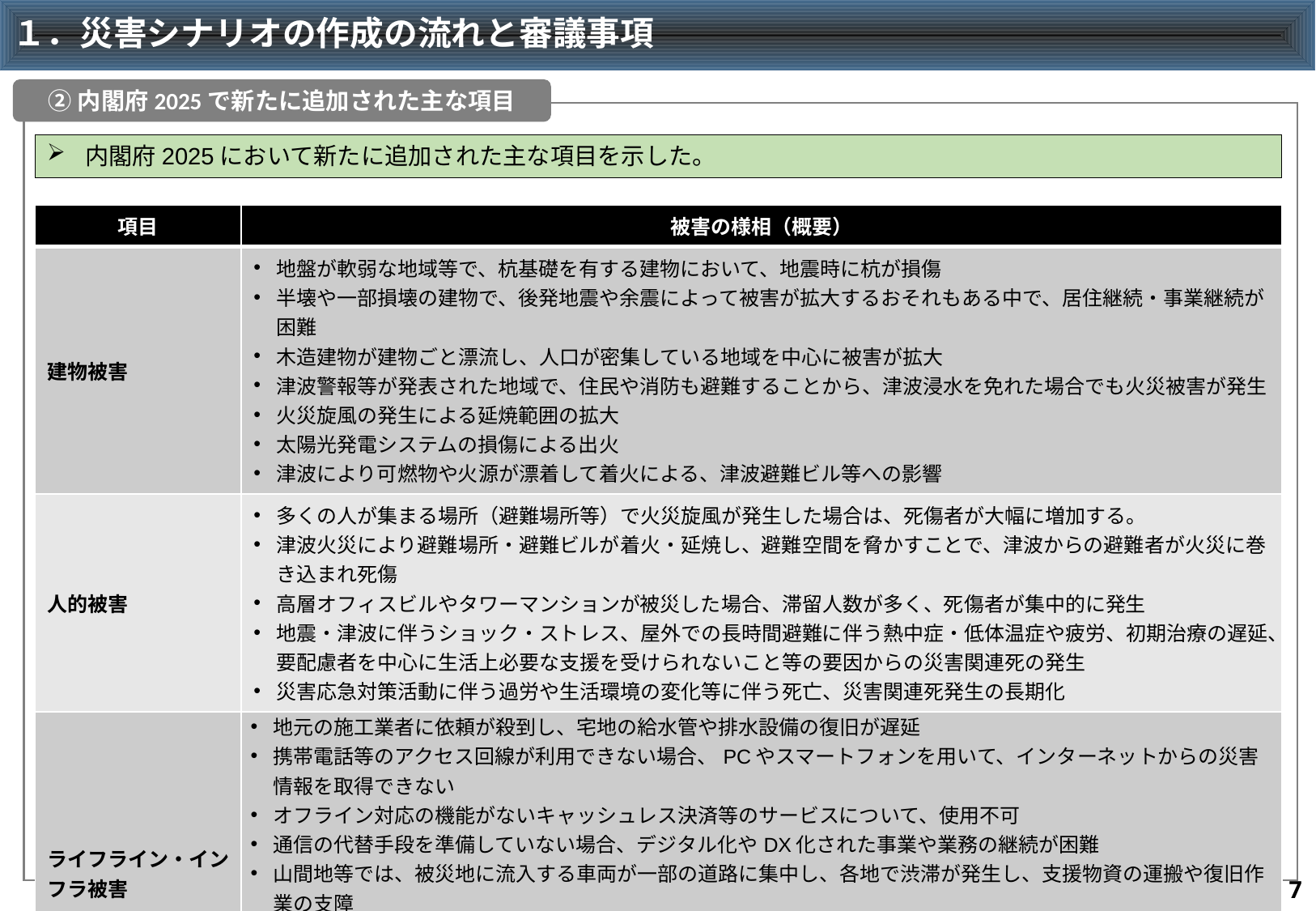

# １．災害シナリオの作成の流れと審議事項
②内閣府2025で新たに追加された主な項目
内閣府2025において新たに追加された主な項目を示した。
| 項目 | 被害の様相（概要） |
| --- | --- |
| 建物被害 | 地盤が軟弱な地域等で、杭基礎を有する建物において、地震時に杭が損傷 半壊や一部損壊の建物で、後発地震や余震によって被害が拡大するおそれもある中で、居住継続・事業継続が困難 木造建物が建物ごと漂流し、人口が密集している地域を中心に被害が拡大 津波警報等が発表された地域で、住民や消防も避難することから、津波浸水を免れた場合でも火災被害が発生 火災旋風の発生による延焼範囲の拡大 太陽光発電システムの損傷による出火 津波により可燃物や火源が漂着して着火による、津波避難ビル等への影響 |
| 人的被害 | 多くの人が集まる場所（避難場所等）で火災旋風が発生した場合は、死傷者が大幅に増加する。 津波火災により避難場所・避難ビルが着火・延焼し、避難空間を脅かすことで、津波からの避難者が火災に巻き込まれ死傷 高層オフィスビルやタワーマンションが被災した場合、滞留人数が多く、死傷者が集中的に発生 地震・津波に伴うショック・ストレス、屋外での長時間避難に伴う熱中症・低体温症や疲労、初期治療の遅延、要配慮者を中心に生活上必要な支援を受けられないこと等の要因からの災害関連死の発生 災害応急対策活動に伴う過労や生活環境の変化等に伴う死亡、災害関連死発生の長期化 |
| ライフライン・インフラ被害 | 地元の施工業者に依頼が殺到し、宅地の給水管や排水設備の復旧が遅延 携帯電話等のアクセス回線が利用できない場合、PCやスマートフォンを用いて、インターネットからの災害情報を取得できない オフライン対応の機能がないキャッシュレス決済等のサービスについて、使用不可 通信の代替手段を準備していない場合、デジタル化やDX化された事業や業務の継続が困難 山間地等では、被災地に流入する車両が一部の道路に集中し、各地で渋滞が発生し、支援物資の運搬や復旧作業の支障 地上波中継局は、アナログ放送時代に建設された耐震性が低い局舎や鉄塔を中心に被害が拡大し、停波の原因となる 孤立地域が不感地帯となり、周辺地域との連絡が取れなくなる 高速道路出口付近等でグリッドロックが発生し、大規模な交通渋滞が発生 |
7